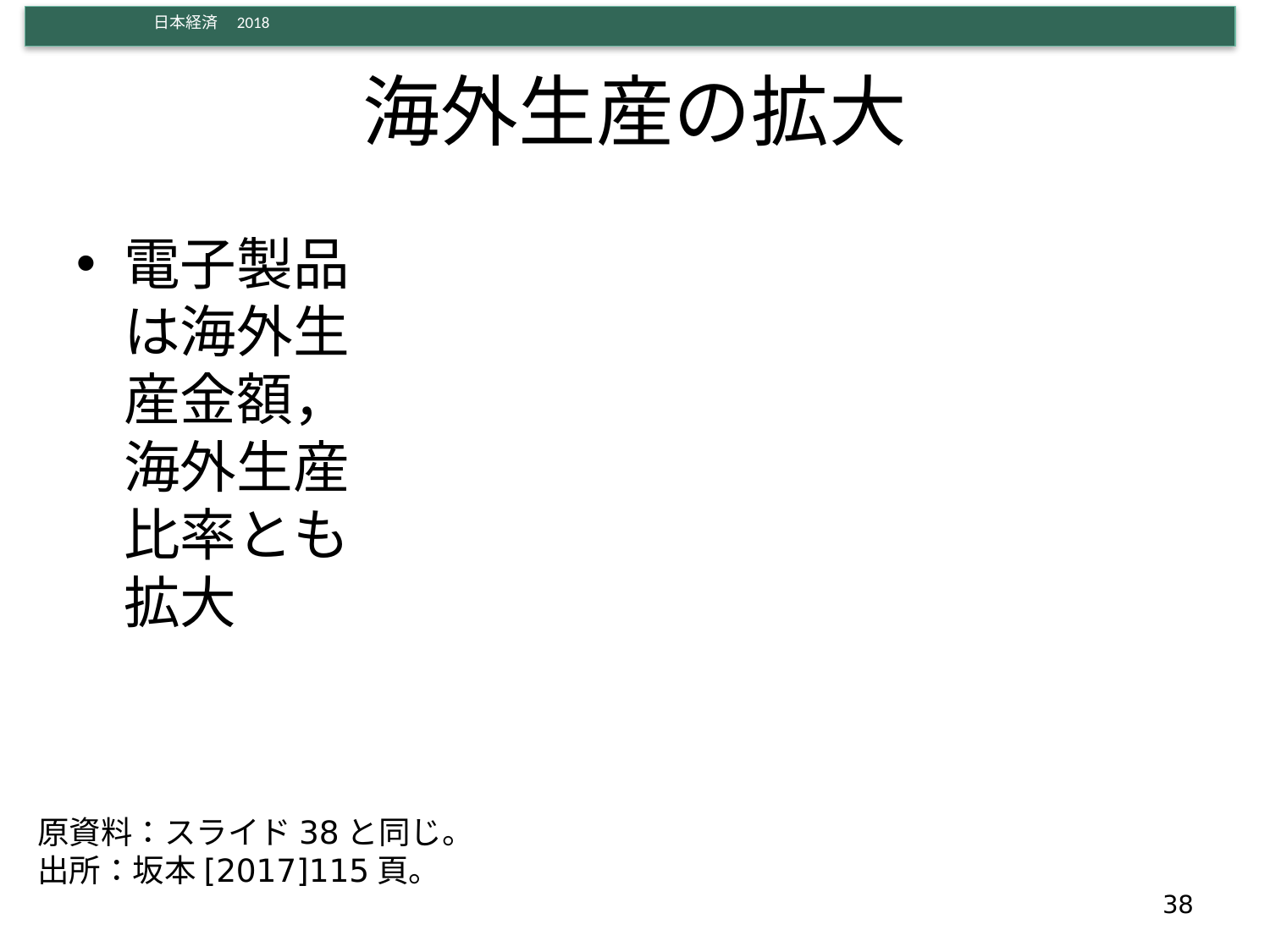

# 海外生産の拡大
電子製品は海外生産金額，海外生産比率とも拡大
原資料：スライド38と同じ。
出所：坂本[2017]115頁。
38